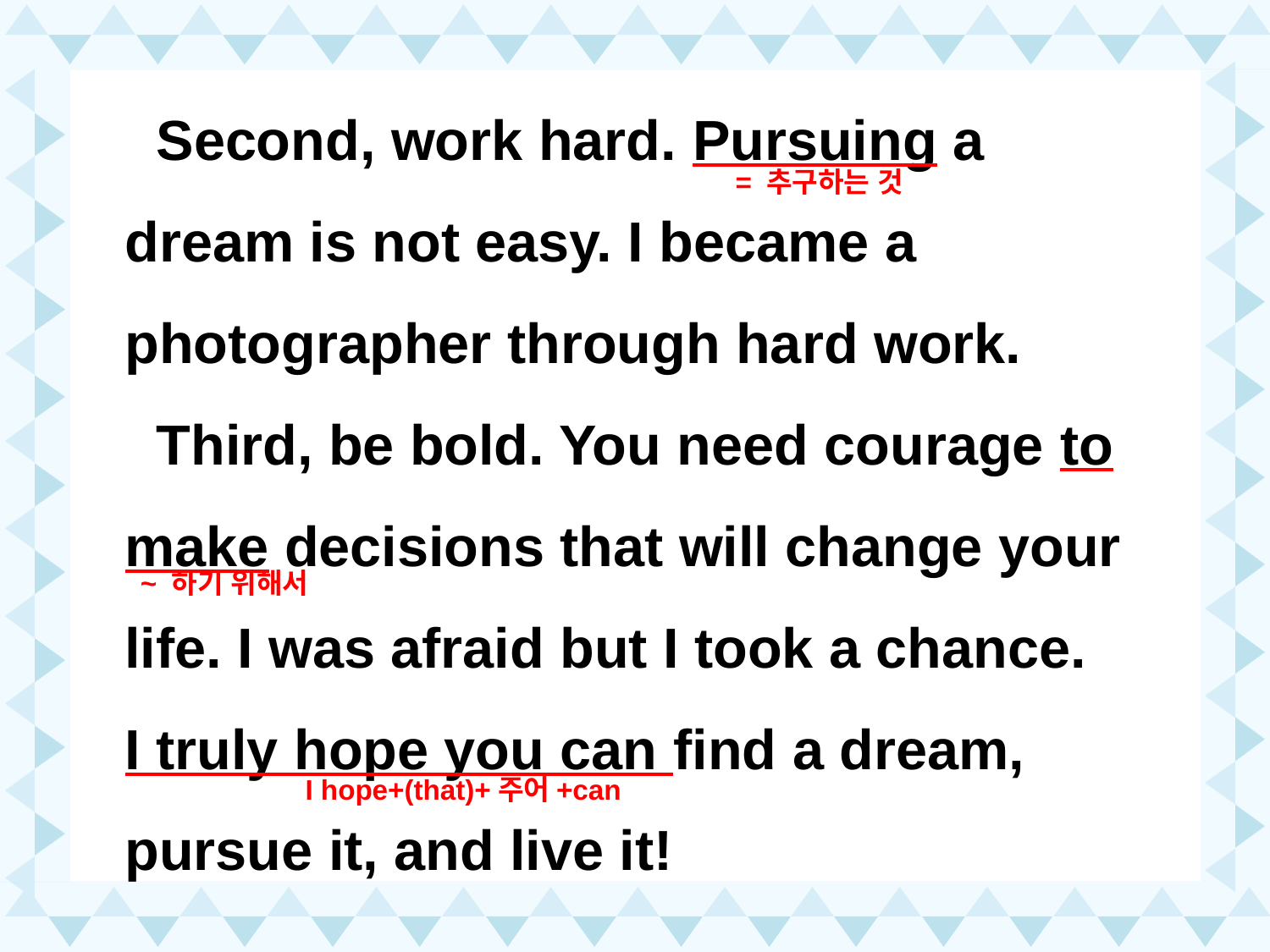

Second, work hard. Pursuing a
dream is not easy. I became a
photographer through hard work.
  Third, be bold. You need courage to make decisions that will change your life. I was afraid but I took a chance.
I truly hope you can find a dream,
pursue it, and live it!
 = 추구하는 것
~ 하기 위해서
 I hope+(that)+주어+can